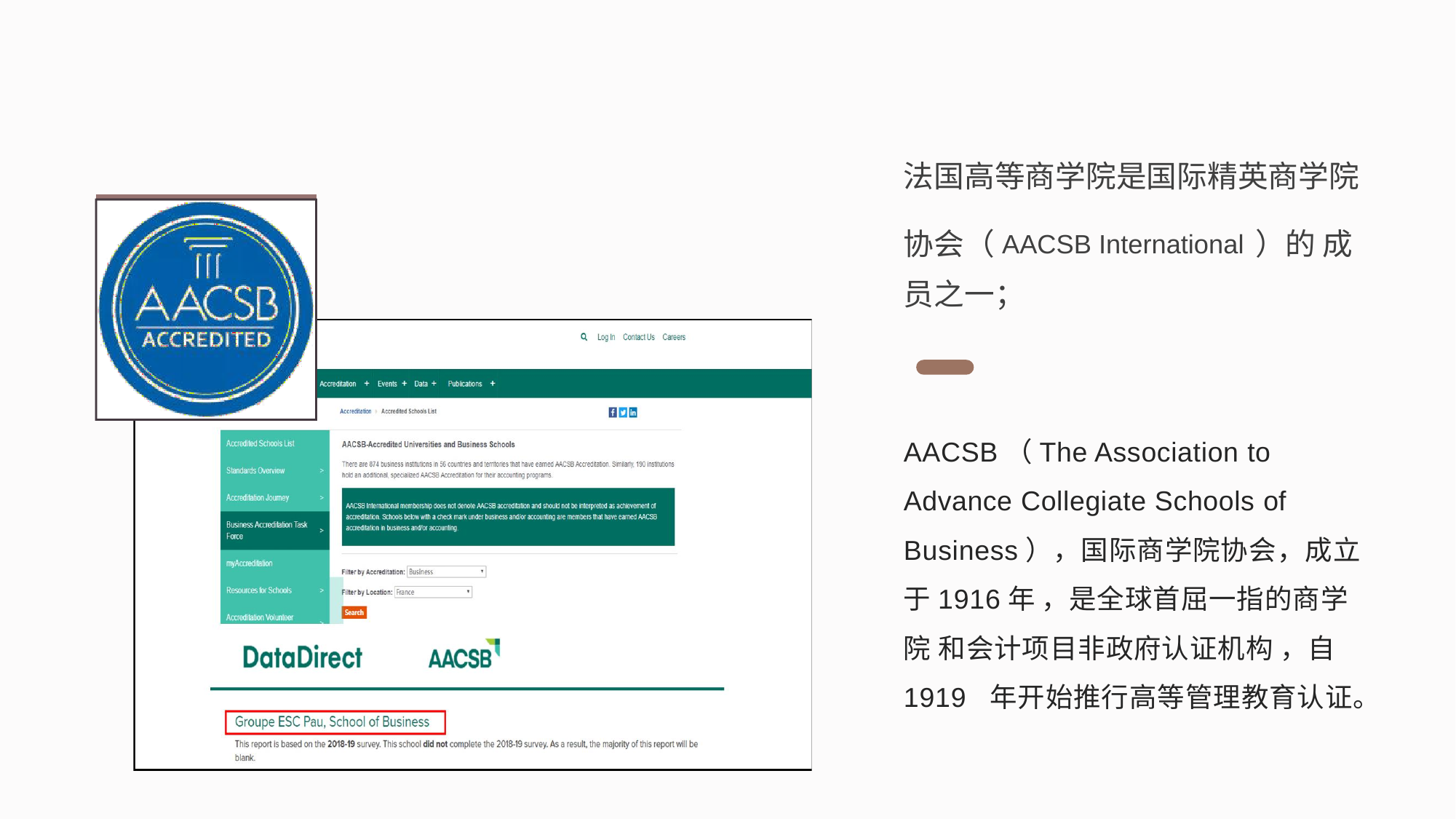

# 法国高等商学院是国际精英商学院 协会（AACSB International）的 成员之一；

AACSB（The Association to  Advance Collegiate Schools of  Business），国际商学院协会，成立 于1916年 ，是全球首屈一指的商学院 和会计项目非政府认证机构 ，自1919  年开始推行高等管理教育认证。